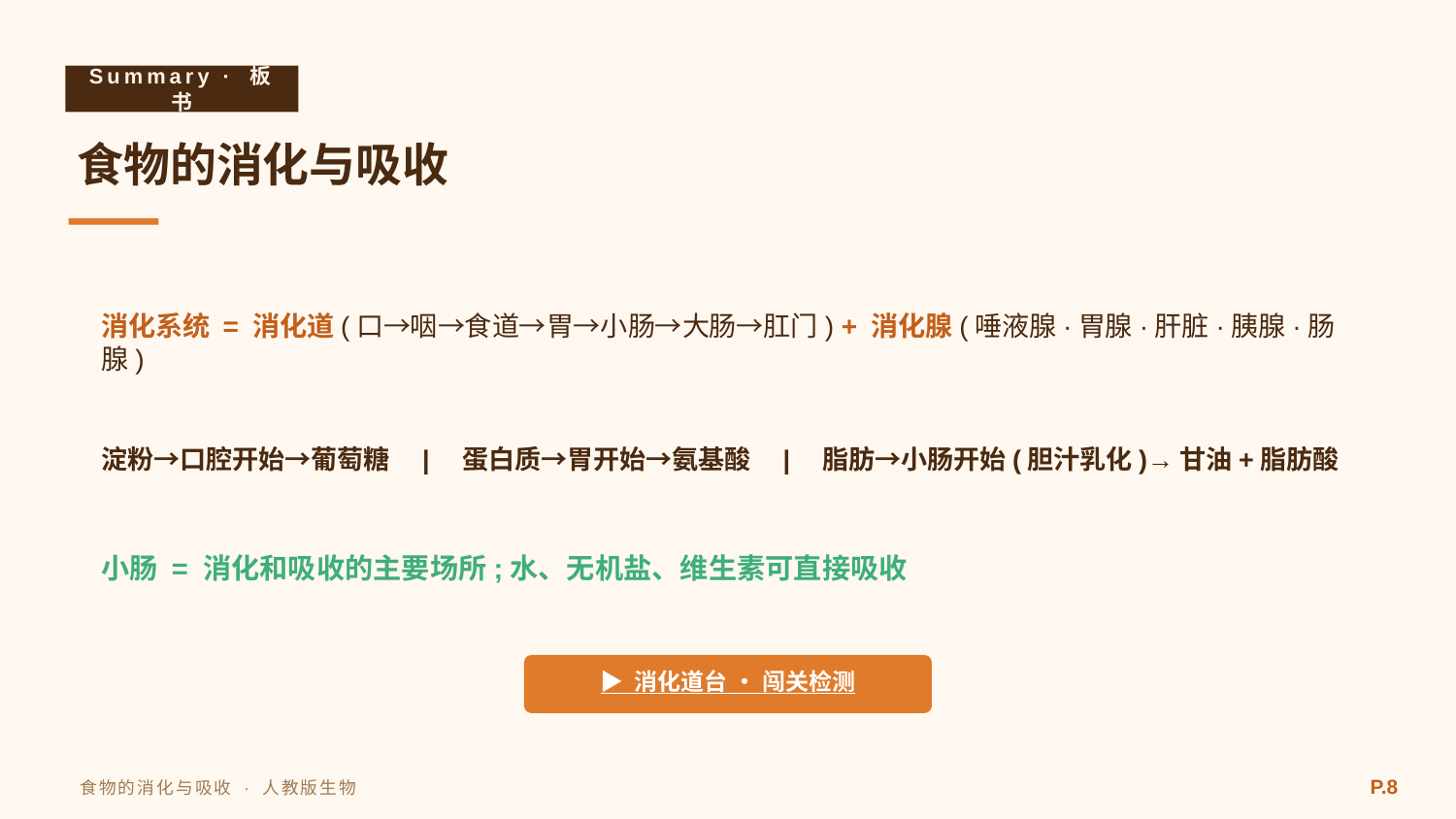

Summary · 板书

食物的消化与吸收

消化系统 = 消化道(口→咽→食道→胃→小肠→大肠→肛门) + 消化腺(唾液腺·胃腺·肝脏·胰腺·肠腺)
淀粉→口腔开始→葡萄糖　|　蛋白质→胃开始→氨基酸　|　脂肪→小肠开始(胆汁乳化)→甘油+脂肪酸
小肠 = 消化和吸收的主要场所;水、无机盐、维生素可直接吸收
▶  消化道台 · 闯关检测

P.8
食物的消化与吸收 · 人教版生物